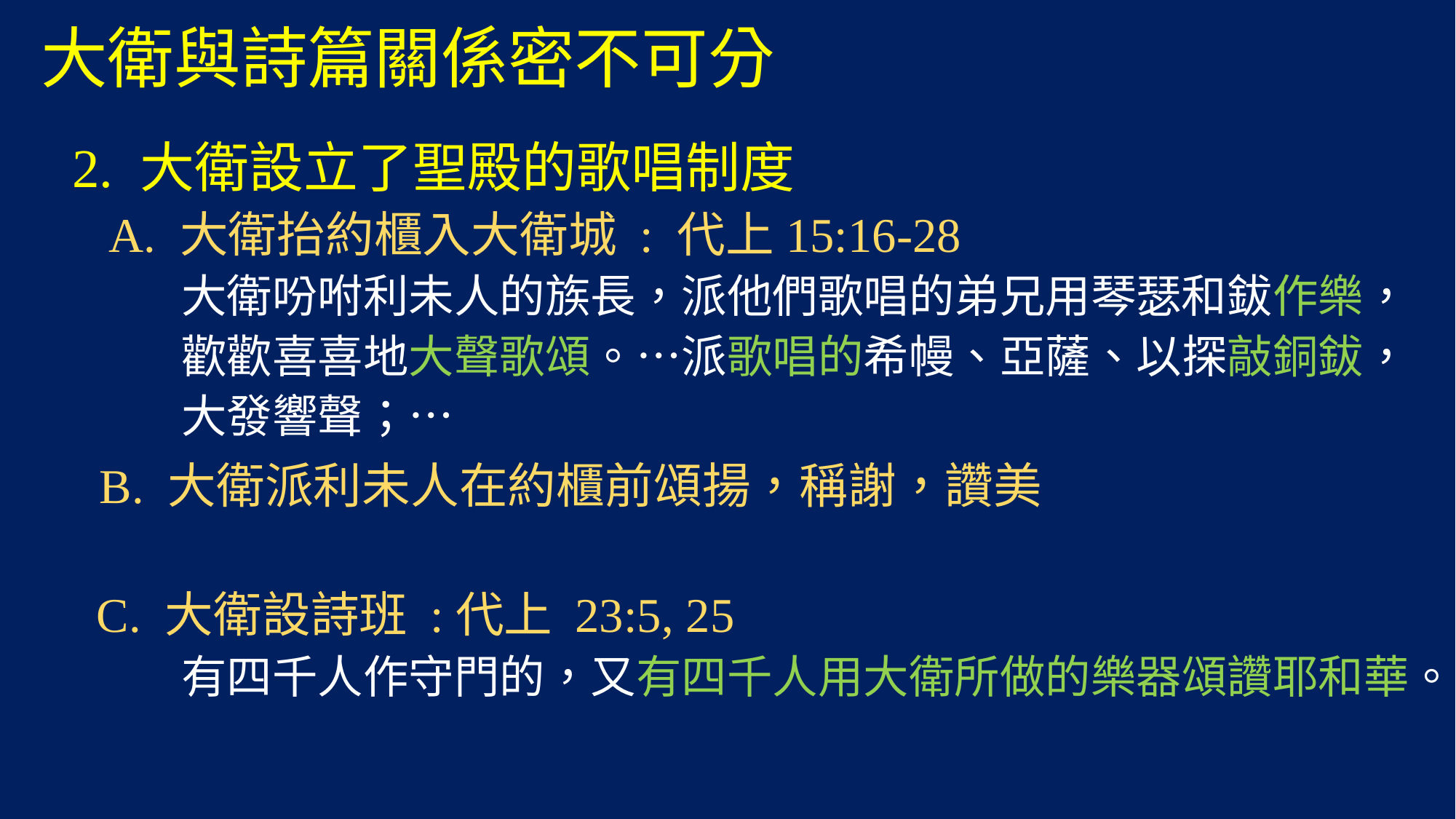

# 大衛與詩篇關係密不可分
2. 大衛設立了聖殿的歌唱制度
   A. 大衛抬約櫃入大衛城 : 代上15:16-28
	大衛吩咐利未人的族長，派他們歌唱的弟兄用琴瑟和鈸作樂，
	歡歡喜喜地大聲歌頌。…派歌唱的希幔、亞薩、以探敲銅鈸，
	大發響聲；…
  B. 大衛派利未人在約櫃前頌揚，稱謝，讚美

  C. 大衛設詩班 :代上 23:5, 25
	有四千人作守門的，又有四千人用大衛所做的樂器頌讚耶和華。